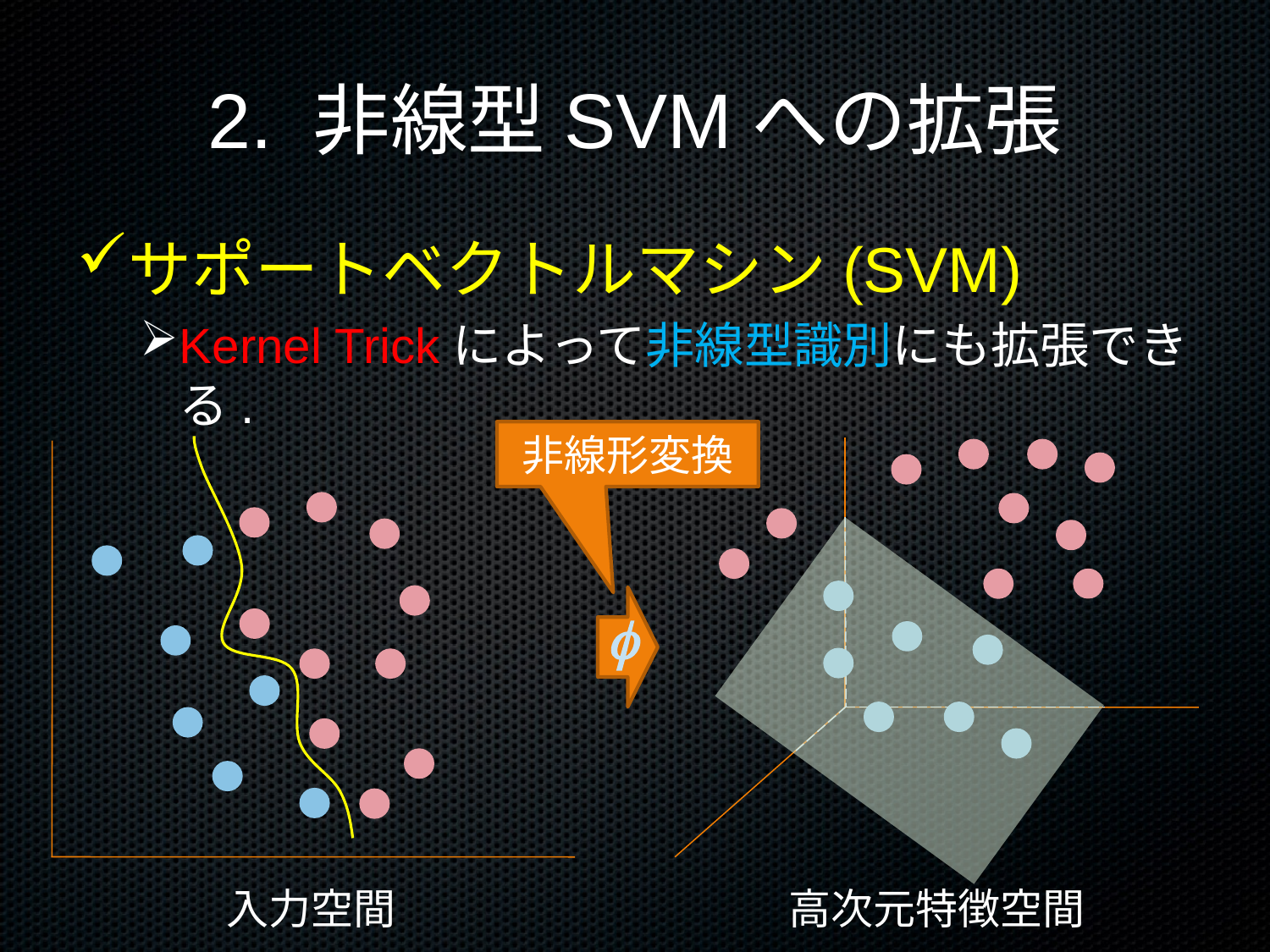

# 2. 非線型SVMへの拡張
サポートベクトルマシン(SVM)
Kernel Trickによって非線型識別にも拡張できる.
非線形変換

φ
入力空間
高次元特徴空間